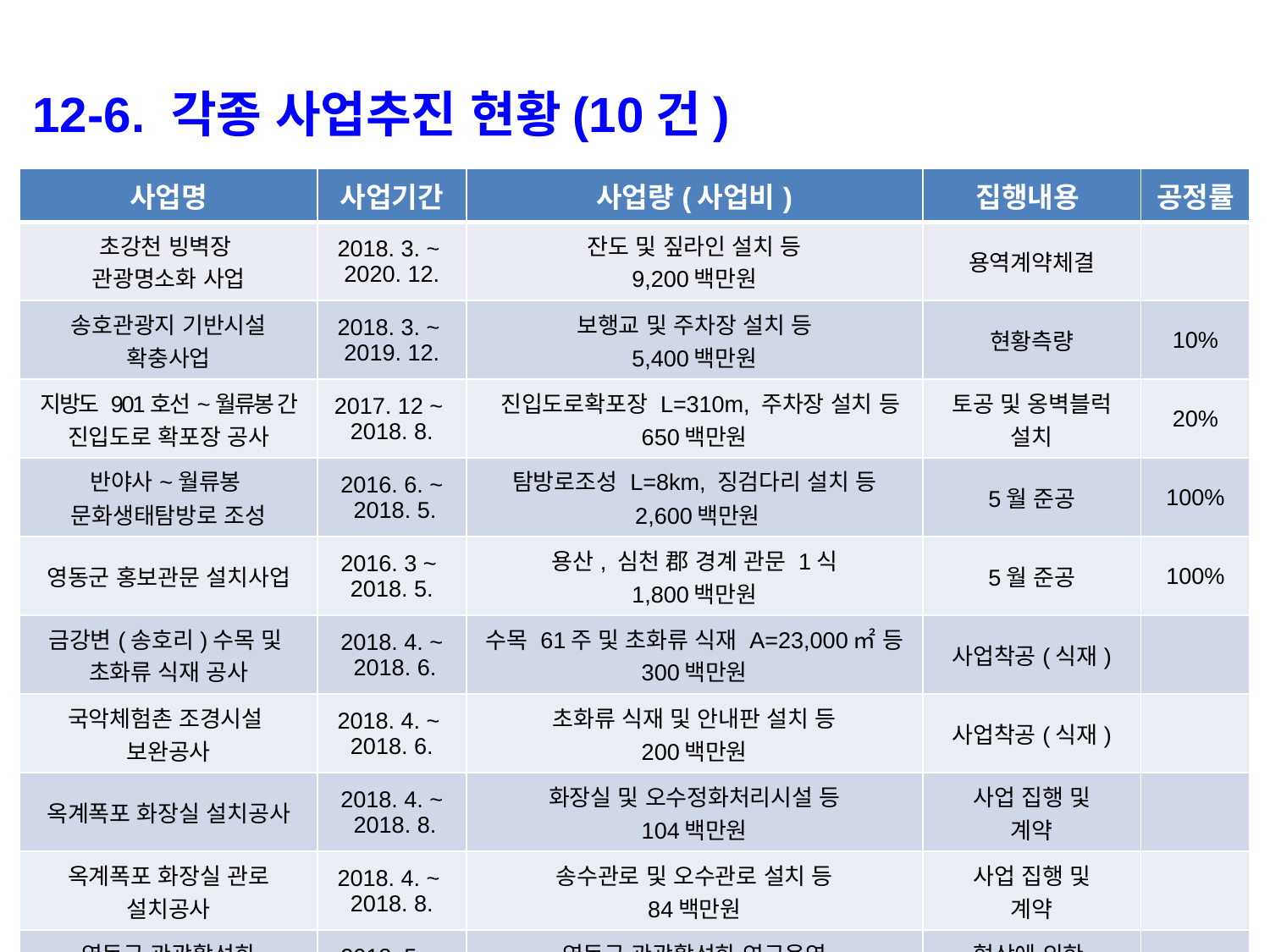

12-6. 각종 사업추진 현황(10건)
| 사업명 | 사업기간 | 사업량(사업비) | 집행내용 | 공정률 |
| --- | --- | --- | --- | --- |
| 초강천 빙벽장 관광명소화 사업 | 2018. 3. ~ 2020. 12. | 잔도 및 짚라인 설치 등 9,200백만원 | 용역계약체결 |  |
| 송호관광지 기반시설 확충사업 | 2018. 3. ~ 2019. 12. | 보행교 및 주차장 설치 등 5,400백만원 | 현황측량 | 10% |
| 지방도 901호선~월류봉 간 진입도로 확포장 공사 | 2017. 12 ~ 2018. 8. | 진입도로확포장 L=310m, 주차장 설치 등 650백만원 | 토공 및 옹벽블럭 설치 | 20% |
| 반야사~월류봉 문화생태탐방로 조성 | 2016. 6. ~ 2018. 5. | 탐방로조성 L=8km, 징검다리 설치 등 2,600백만원 | 5월 준공 | 100% |
| 영동군 홍보관문 설치사업 | 2016. 3 ~ 2018. 5. | 용산, 심천 郡 경계 관문 1식 1,800백만원 | 5월 준공 | 100% |
| 금강변(송호리)수목 및 초화류 식재 공사 | 2018. 4. ~ 2018. 6. | 수목 61주 및 초화류 식재 A=23,000㎡ 등 300백만원 | 사업착공(식재) |  |
| 국악체험촌 조경시설 보완공사 | 2018. 4. ~ 2018. 6. | 초화류 식재 및 안내판 설치 등 200백만원 | 사업착공(식재) |  |
| 옥계폭포 화장실 설치공사 | 2018. 4. ~ 2018. 8. | 화장실 및 오수정화처리시설 등 104백만원 | 사업 집행 및 계약 |  |
| 옥계폭포 화장실 관로 설치공사 | 2018. 4. ~ 2018. 8. | 송수관로 및 오수관로 설치 등 84백만원 | 사업 집행 및 계약 |  |
| 영동군 관광활성화 연구용역 | 2018. 5. ~ 2018. 12. | 영동군 관광활성화 연구용역 (컨텐츠 개발, 관광지 개발 사업 등) | 협상에 의한 계약체결 |  |